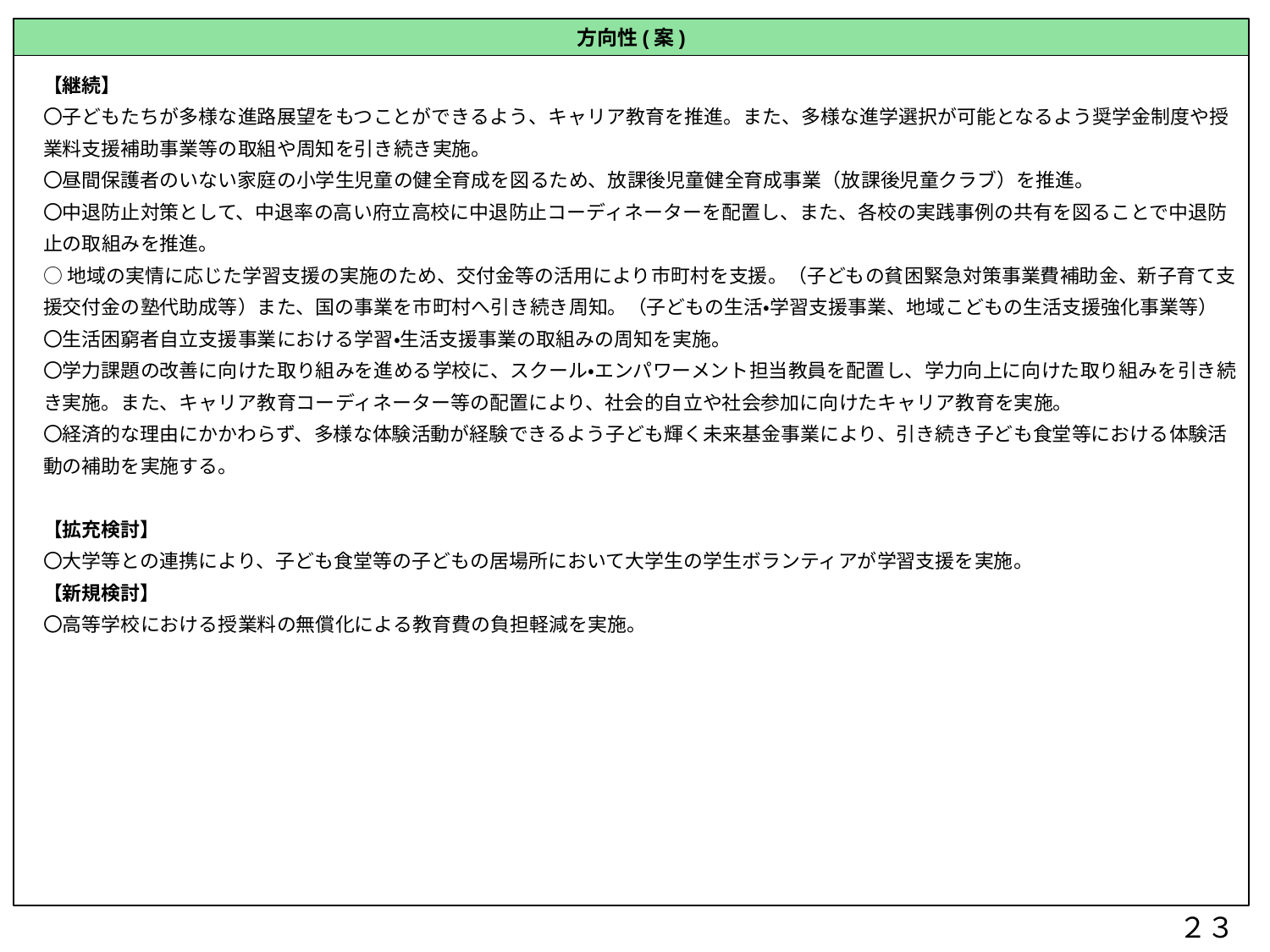

方向性(案)

【継続】
〇子どもたちが多様な進路展望をもつことができるよう、キャリア教育を推進。また、多様な進学選択が可能となるよう奨学金制度や授業料支援補助事業等の取組や周知を引き続き実施。
〇昼間保護者のいない家庭の小学生児童の健全育成を図るため、放課後児童健全育成事業（放課後児童クラブ）を推進。
〇中退防止対策として、中退率の高い府立高校に中退防止コーディネーターを配置し、また、各校の実践事例の共有を図ることで中退防止の取組みを推進。
○地域の実情に応じた学習支援の実施のため、交付金等の活用により市町村を支援。（子どもの貧困緊急対策事業費補助金、新子育て支援交付金の塾代助成等）また、国の事業を市町村へ引き続き周知。（子どもの生活・学習支援事業、地域こどもの生活支援強化事業等）
〇生活困窮者自立支援事業における学習・生活支援事業の取組みの周知を実施。
〇学力課題の改善に向けた取り組みを進める学校に、スクール・エンパワーメント担当教員を配置し、学力向上に向けた取り組みを引き続き実施。また、キャリア教育コーディネーター等の配置により、社会的自立や社会参加に向けたキャリア教育を実施。
〇経済的な理由にかかわらず、多様な体験活動が経験できるよう子ども輝く未来基金事業により、引き続き子ども食堂等における体験活動の補助を実施する。

【拡充検討】
〇大学等との連携により、子ども食堂等の子どもの居場所において大学生の学生ボランティアが学習支援を実施。
【新規検討】
〇高等学校における授業料の無償化による教育費の負担軽減を実施。

２３